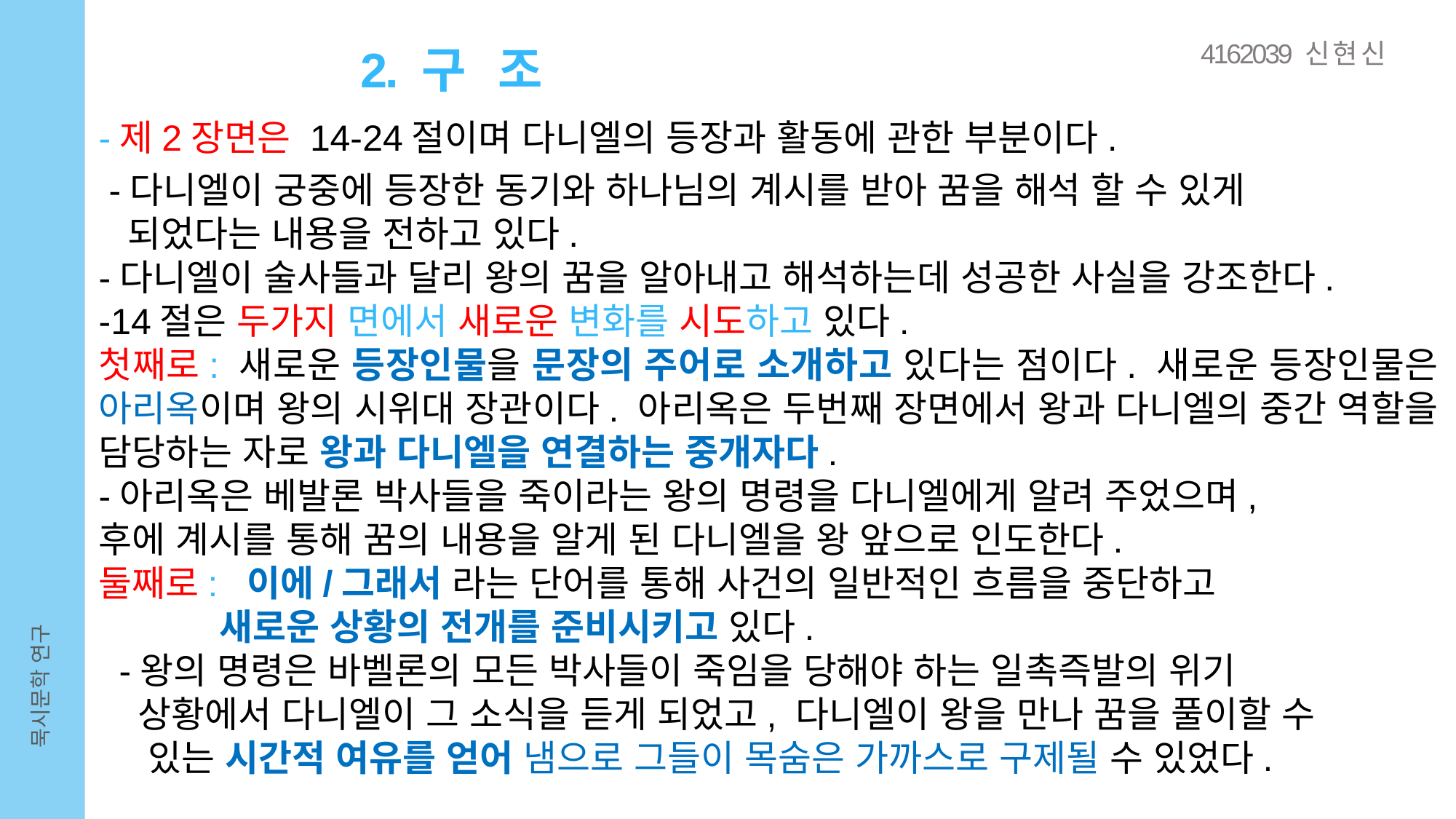

4162039 신 현 신
2. 구   조
-제2장면은 14-24절이며 다니엘의 등장과 활동에 관한 부분이다.

 -다니엘이 궁중에 등장한 동기와 하나님의 계시를 받아 꿈을 해석 할 수 있게
  되었다는 내용을 전하고 있다.
-다니엘이 술사들과 달리 왕의 꿈을 알아내고 해석하는데 성공한 사실을 강조한다.
-14절은 두가지 면에서 새로운 변화를 시도하고 있다.
첫째로: 새로운 등장인물을 문장의 주어로 소개하고 있다는 점이다. 새로운 등장인물은 아리옥이며 왕의 시위대 장관이다. 아리옥은 두번째 장면에서 왕과 다니엘의 중간 역할을 담당하는 자로 왕과 다니엘을 연결하는 중개자다.
-아리옥은 베발론 박사들을 죽이라는 왕의 명령을 다니엘에게 알려 주었으며,
후에 계시를 통해 꿈의 내용을 알게 된 다니엘을 왕 앞으로 인도한다.
둘째로:  이에/그래서 라는 단어를 통해 사건의 일반적인 흐름을 중단하고
           새로운 상황의 전개를 준비시키고 있다.
  -왕의 명령은 바벨론의 모든 박사들이 죽임을 당해야 하는 일촉즉발의 위기
   상황에서 다니엘이 그 소식을 듣게 되었고, 다니엘이 왕을 만나 꿈을 풀이할 수
    있는 시간적 여유를 얻어 냄으로 그들이 목숨은 가까스로 구제될 수 있었다.
묵시문학 연구